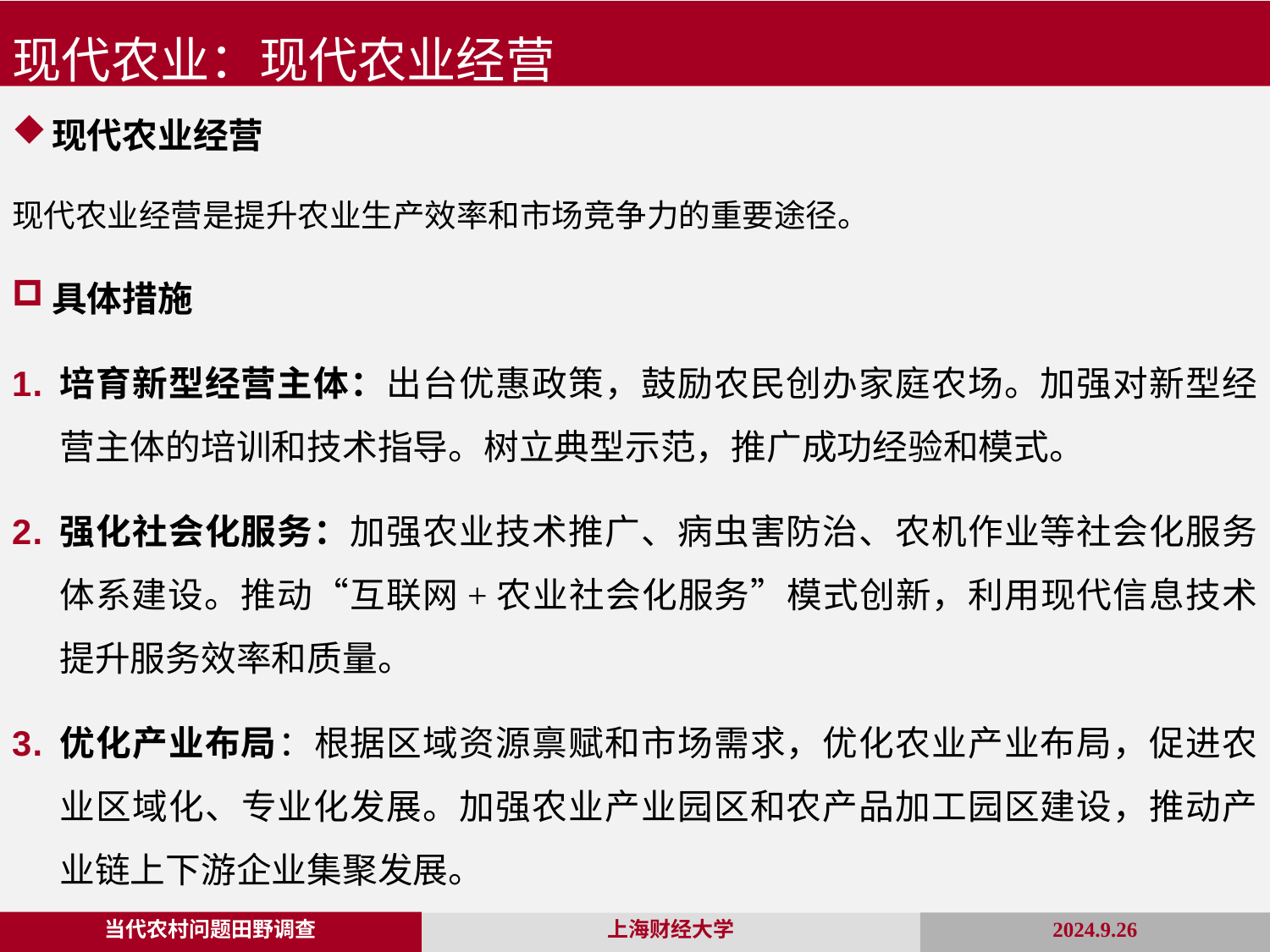

现代农业：现代农业经营
现代农业经营
现代农业经营是提升农业生产效率和市场竞争力的重要途径。
具体措施
培育新型经营主体：出台优惠政策，鼓励农民创办家庭农场。加强对新型经营主体的培训和技术指导。树立典型示范，推广成功经验和模式。
强化社会化服务：加强农业技术推广、病虫害防治、农机作业等社会化服务体系建设。推动“互联网+农业社会化服务”模式创新，利用现代信息技术提升服务效率和质量。
优化产业布局：根据区域资源禀赋和市场需求，优化农业产业布局，促进农业区域化、专业化发展。加强农业产业园区和农产品加工园区建设，推动产业链上下游企业集聚发展。

当代农村问题田野调查
2024.9.26
上海财经大学